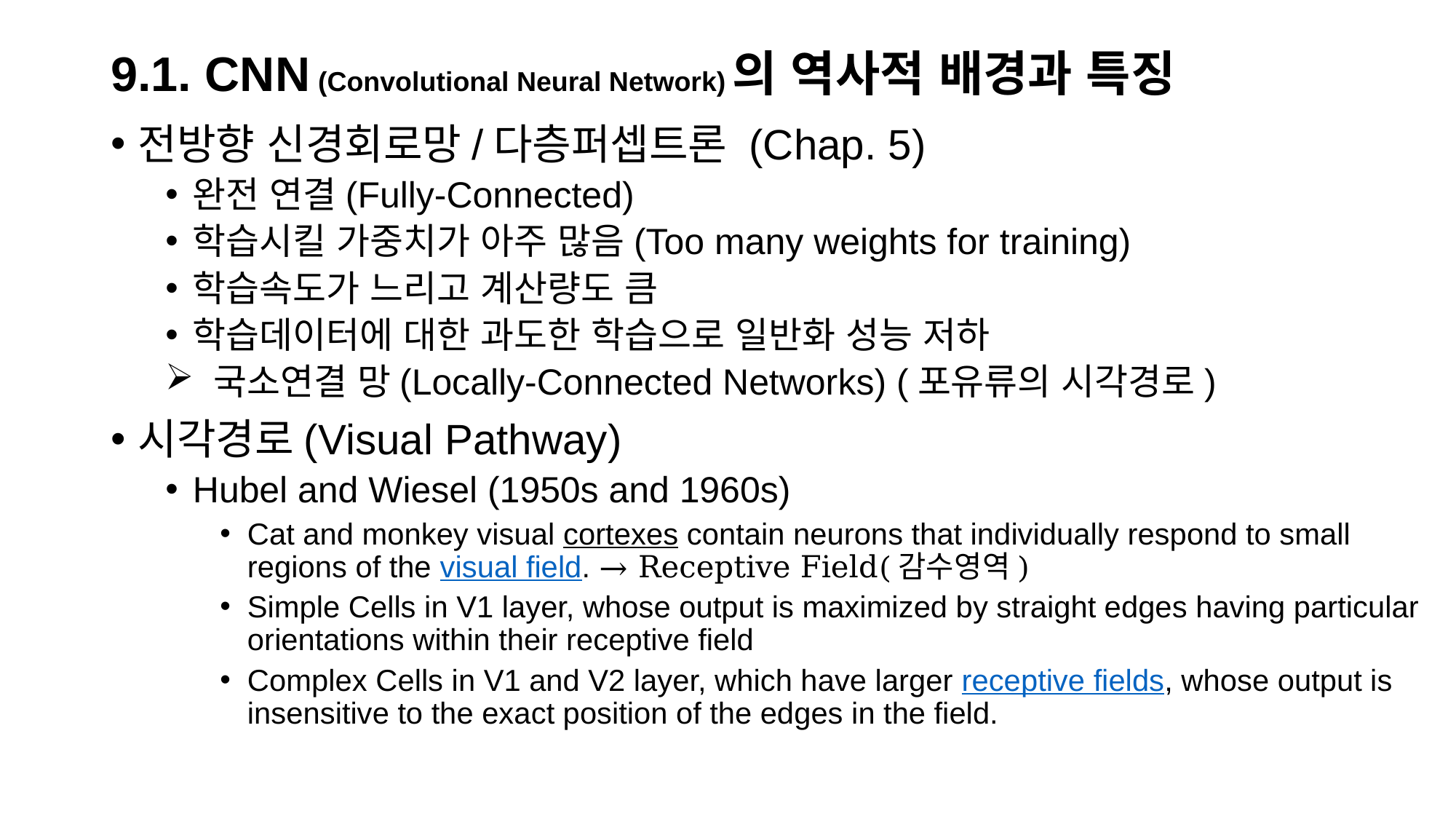

# 9.1. CNN (Convolutional Neural Network)의 역사적 배경과 특징
전방향 신경회로망/다층퍼셉트론 (Chap. 5)
완전 연결(Fully-Connected)
학습시킬 가중치가 아주 많음(Too many weights for training)
학습속도가 느리고 계산량도 큼
학습데이터에 대한 과도한 학습으로 일반화 성능 저하
 국소연결 망(Locally-Connected Networks) (포유류의 시각경로)
시각경로(Visual Pathway)
Hubel and Wiesel (1950s and 1960s)
Cat and monkey visual cortexes contain neurons that individually respond to small regions of the visual field. → Receptive Field(감수영역)
Simple Cells in V1 layer, whose output is maximized by straight edges having particular orientations within their receptive field
Complex Cells in V1 and V2 layer, which have larger receptive fields, whose output is insensitive to the exact position of the edges in the field.